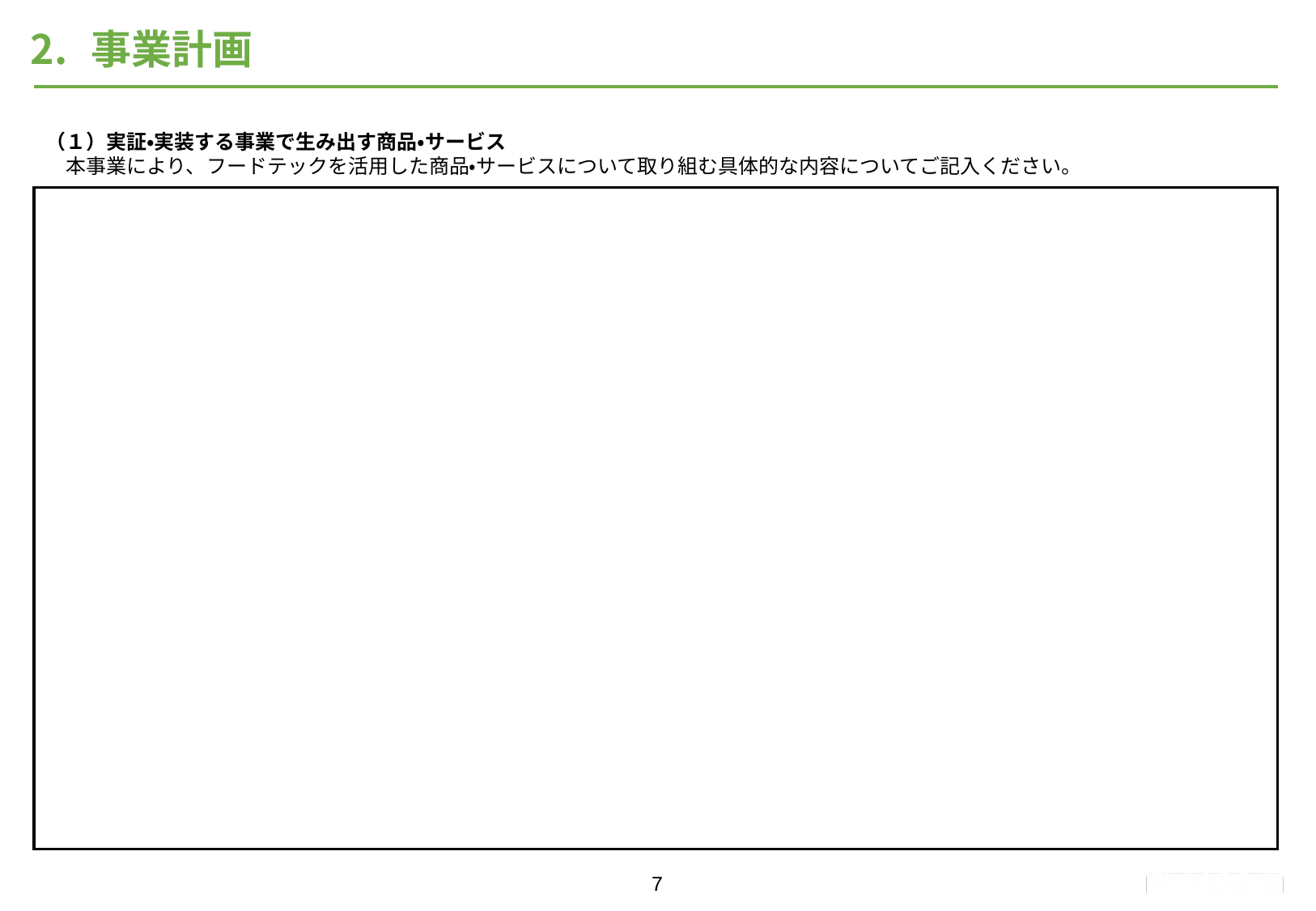

# 事業計画
記入時の注意事項
（１）実証・実装する事業で生み出す商品・サービス
　本事業により、フードテックを活用した商品・サービスについて取り組む具体的な内容についてご記入ください。
フードテックを活用した商品・サービスについて、その具体的な内容をご記入ください。またその実現可能性についても記入してください。